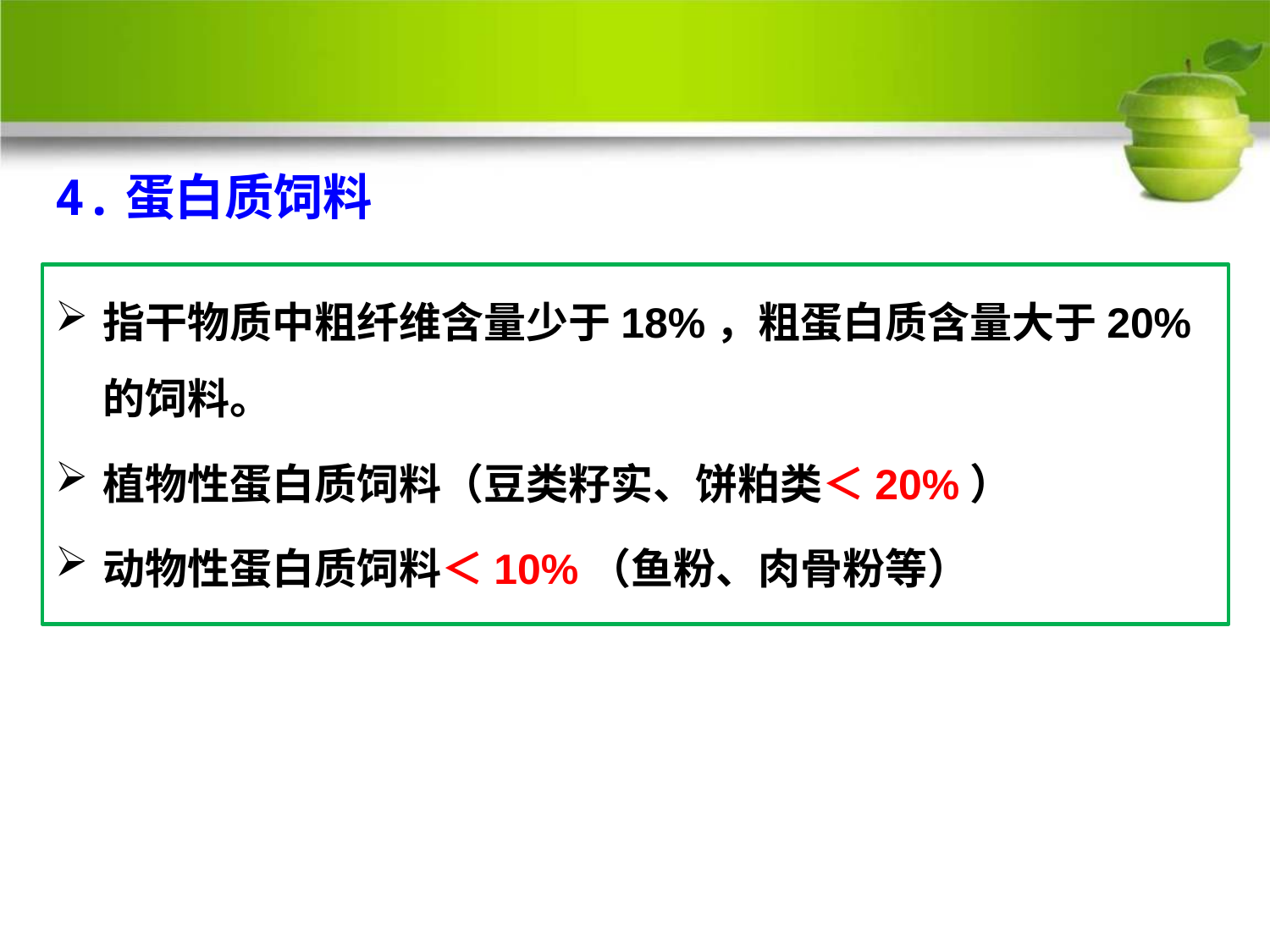

# 4.蛋白质饲料
指干物质中粗纤维含量少于18%，粗蛋白质含量大于20%的饲料。
植物性蛋白质饲料（豆类籽实、饼粕类＜20%）
动物性蛋白质饲料＜10%（鱼粉、肉骨粉等）